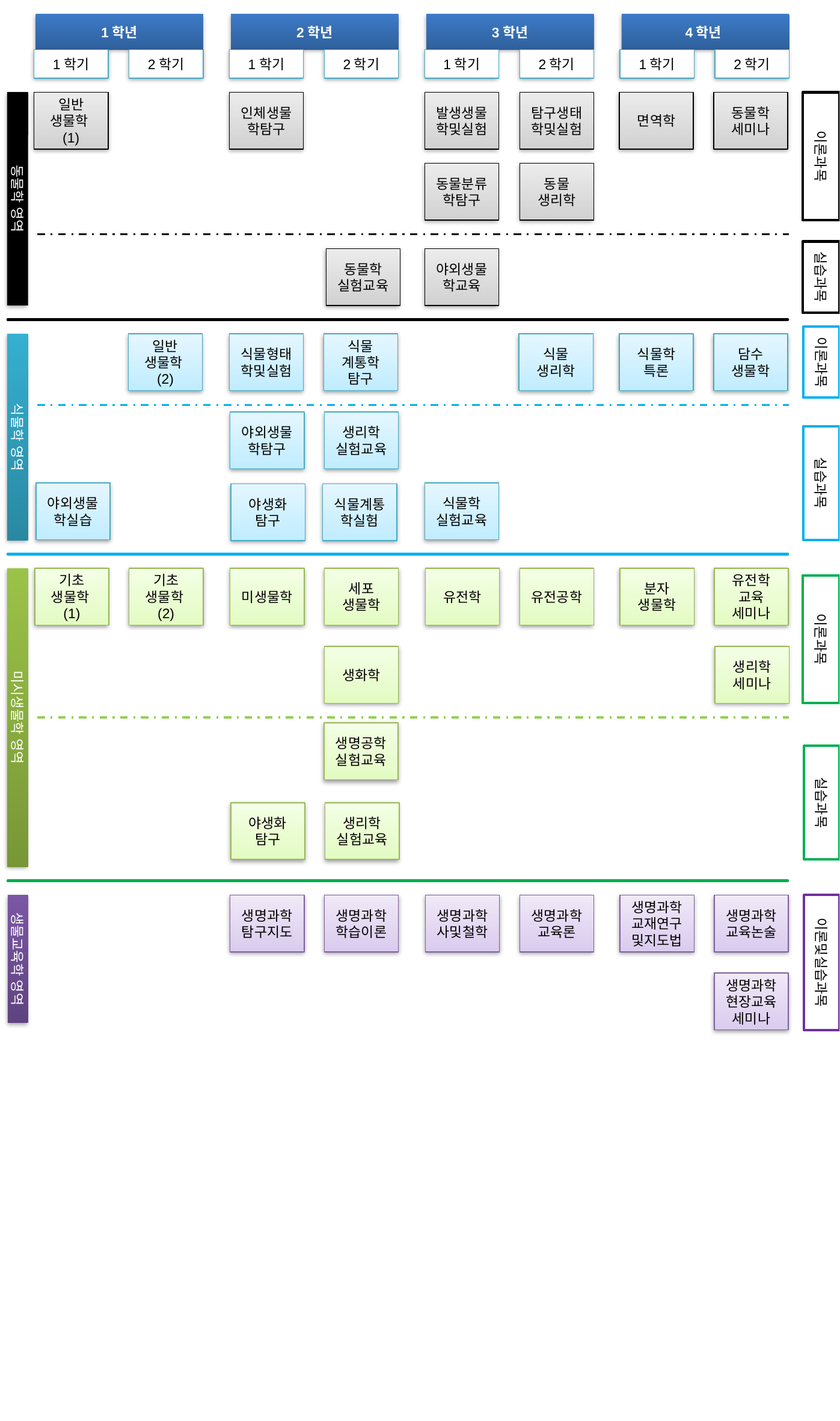

1학년
2학년
3학년
4학년
1학기
2학기
1학기
2학기
1학기
2학기
1학기
2학기
동물학 영역
일반
생물학(1)
인체생물학탐구
발생생물학및실험
탐구생태학및실험
면역학
동물학
세미나
동물분류학탐구
동물
생리학
동물학
실험교육
야외생물학교육
식물학 영역
일반
생물학(2)
식물형태학및실험
식물
계통학
탐구
식물
생리학
식물학
특론
담수
생물학
야외생물학탐구
생리학
실험교육
야외생물학실습
식물학
실험교육
야생화
탐구
식물계통학실험
미시생물학 영역
기초
생물학(1)
기초
생물학(2)
미생물학
세포
생물학
유전학
유전공학
분자
생물학
유전학
교육
세미나
생화학
생리학
세미나
생명공학실험교육
야생화
탐구
생리학
실험교육
생물교육학 영역
생명과학탐구지도
생명과학학습이론
생명과학사및철학
생명과학
교육론
생명과학교재연구및지도법
생명과학교육논술
생명과학현장교육세미나
이론과목
실습과목
이론과목
실습과목
이론과목
실습과목
이론및실습과목